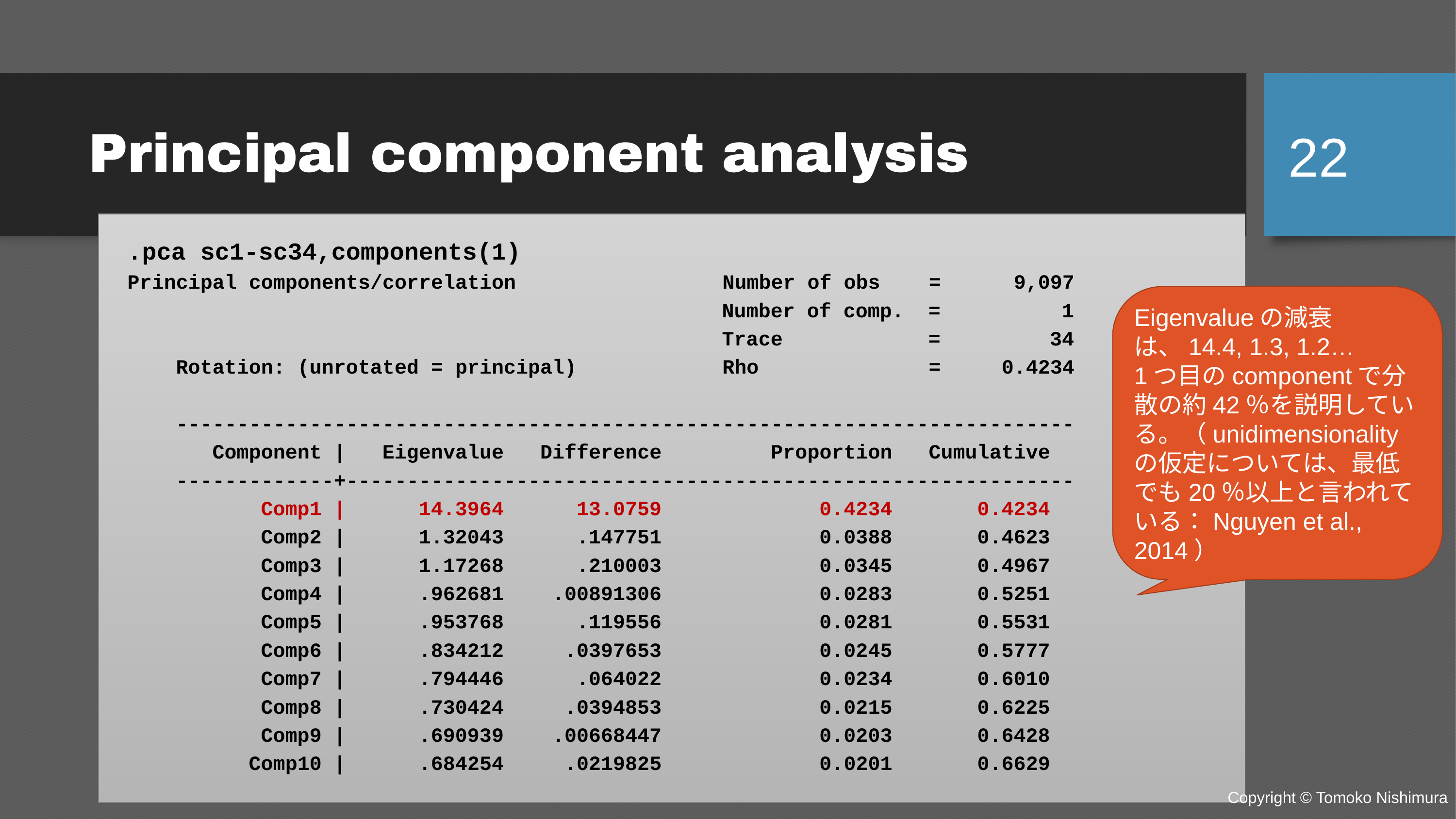

22
# Principal component analysis

.pca sc1-sc34,components(1)
Principal components/correlation                 Number of obs    =      9,097
                                                 Number of comp.  =          1
                                                 Trace            =         34
    Rotation: (unrotated = principal)            Rho              =     0.4234

    --------------------------------------------------------------------------
       Component |   Eigenvalue   Difference         Proportion   Cumulative
    -------------+------------------------------------------------------------
           Comp1 |      14.3964      13.0759             0.4234       0.4234
           Comp2 |      1.32043      .147751             0.0388       0.4623
           Comp3 |      1.17268      .210003             0.0345       0.4967
           Comp4 |      .962681    .00891306             0.0283       0.5251
           Comp5 |      .953768      .119556             0.0281       0.5531
           Comp6 |      .834212     .0397653             0.0245       0.5777
           Comp7 |      .794446      .064022             0.0234       0.6010
           Comp8 |      .730424     .0394853             0.0215       0.6225
           Comp9 |      .690939    .00668447             0.0203       0.6428
          Comp10 |      .684254     .0219825             0.0201       0.6629
Eigenvalueの減衰は、14.4, 1.3, 1.2…
1つ目のcomponentで分散の約42％を説明している。（unidimensionalityの仮定については、最低でも20％以上と言われている：Nguyen et al., 2014）
Copyright © Tomoko Nishimura